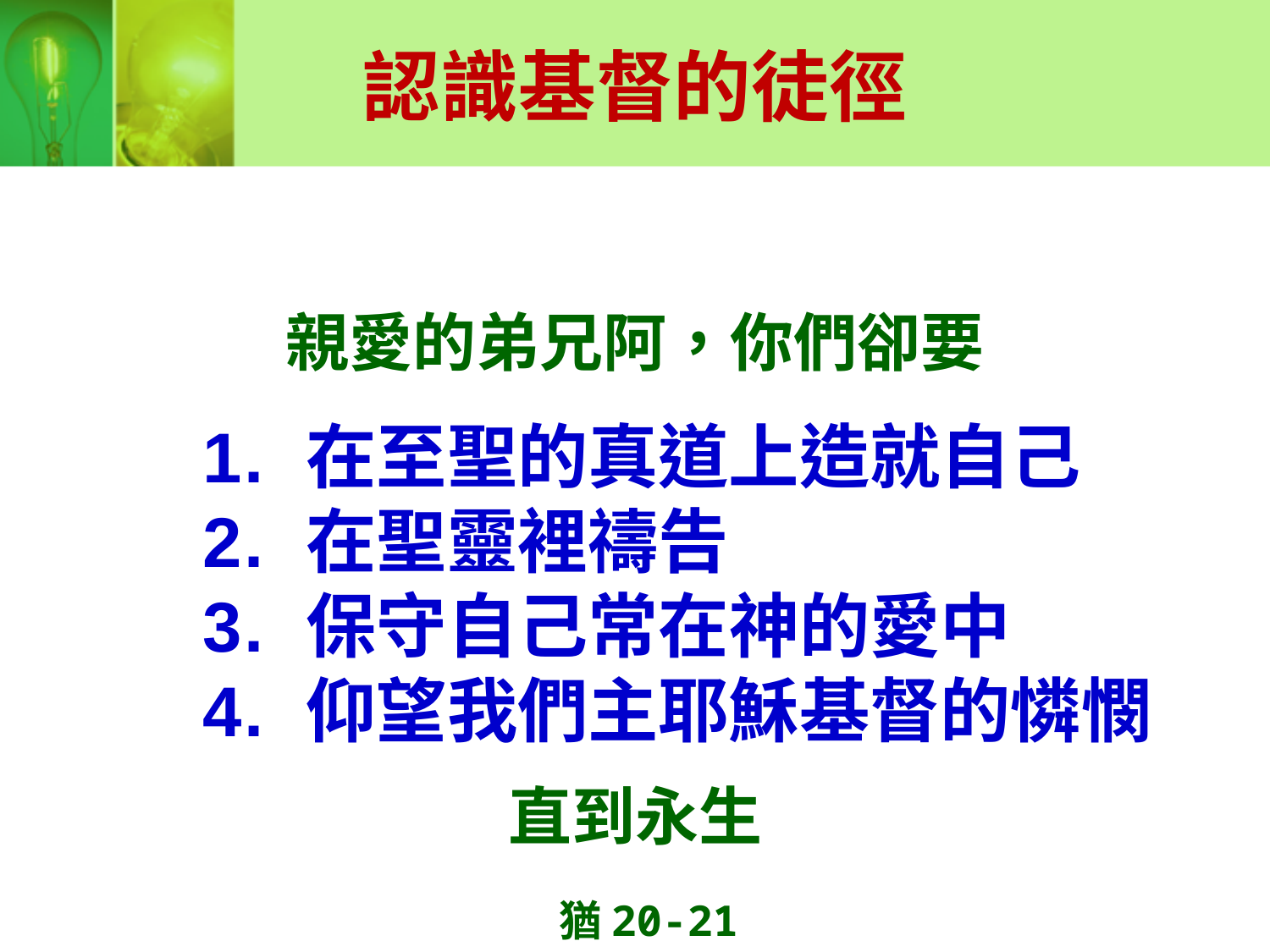

認識基督的徒徑
親愛的弟兄阿，你們卻要

在至聖的真道上造就自己
在聖靈裡禱告
保守自己常在神的愛中
仰望我們主耶穌基督的憐憫

直到永生
猶20-21